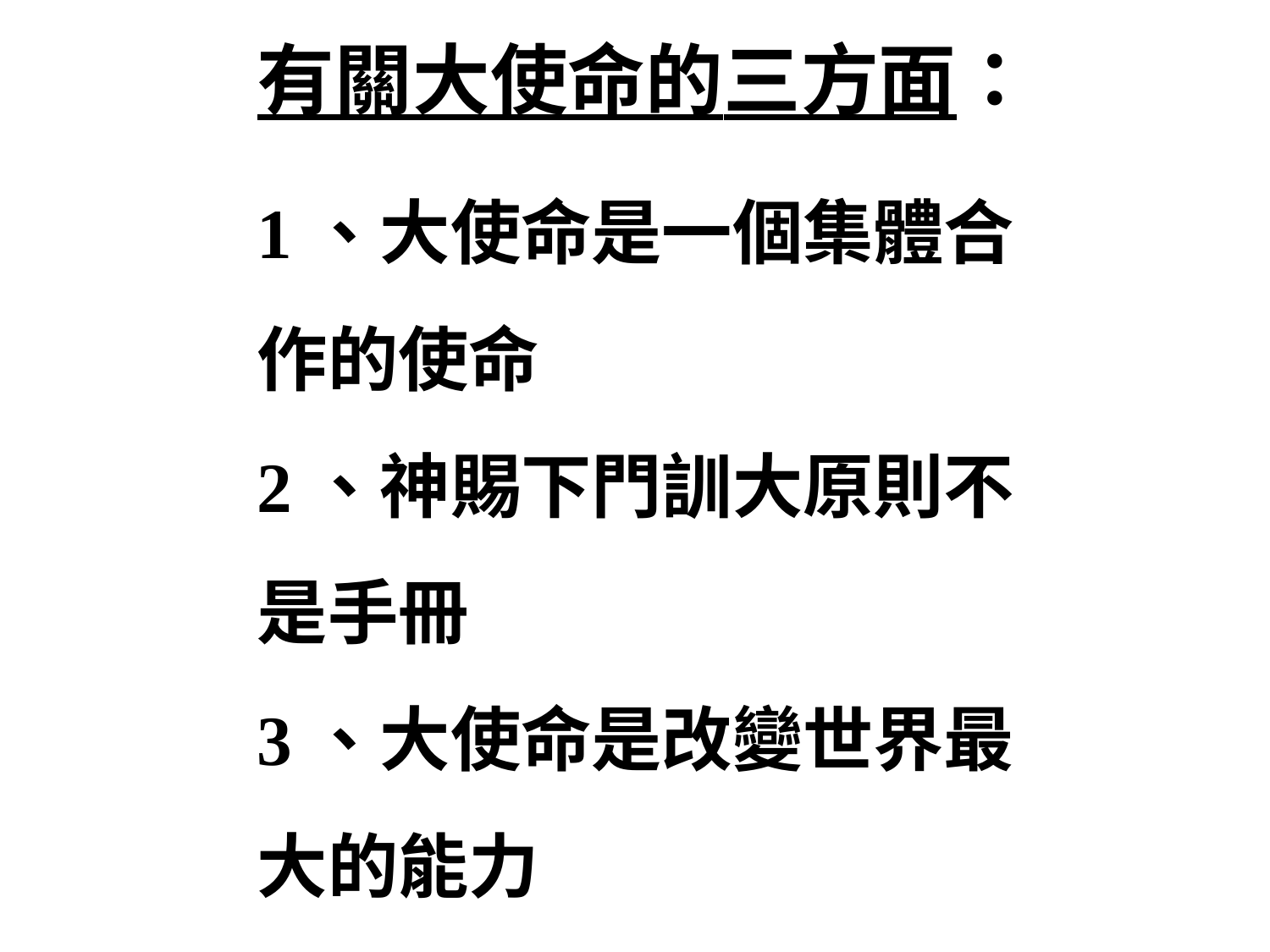

有關大使命的三方面：

1、大使命是一個集體合作的使命
2、神賜下門訓大原則不是手冊
3、大使命是改變世界最大的能力